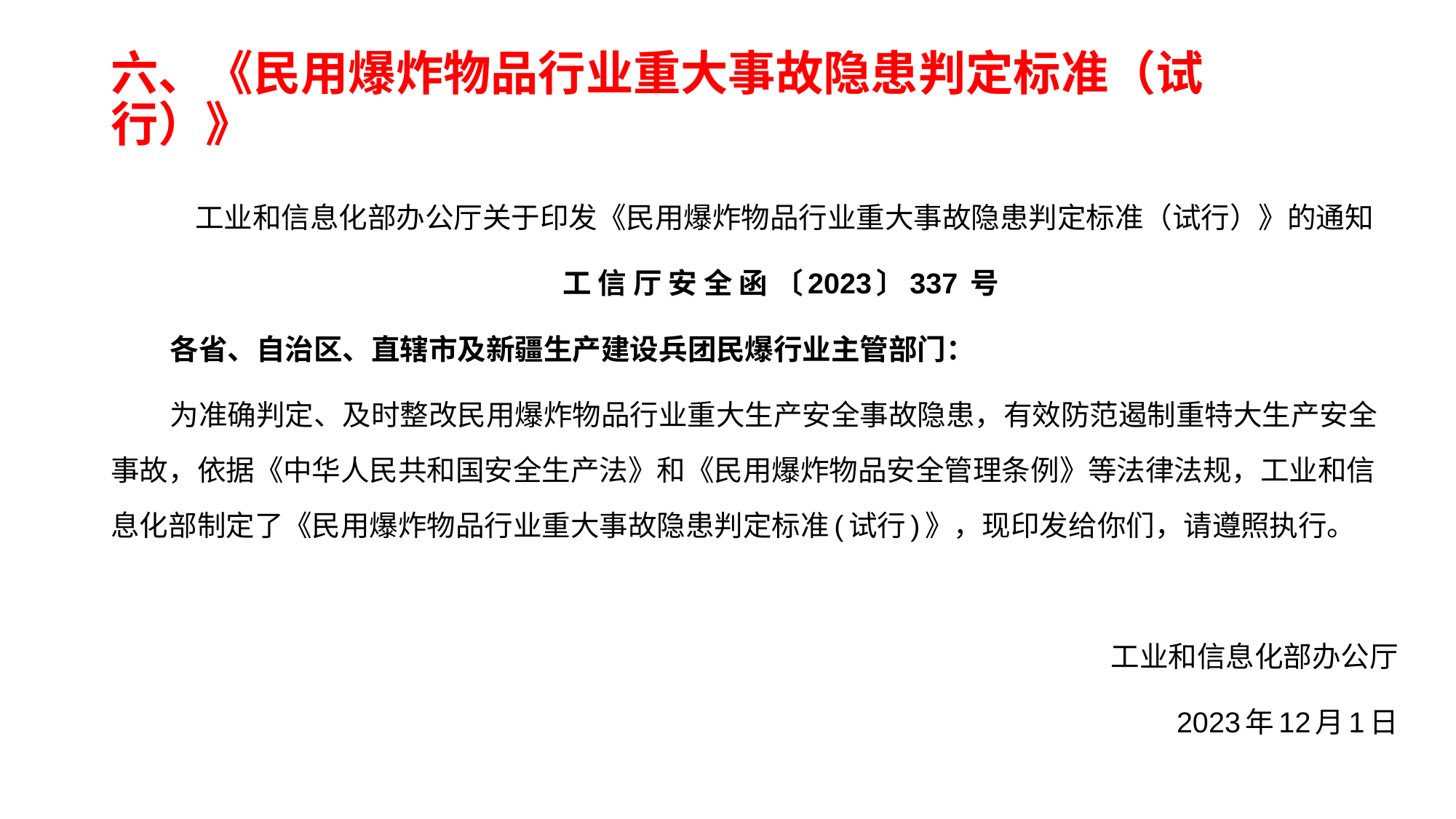

# 六、《民用爆炸物品行业重大事故隐患判定标准（试行）》
工业和信息化部办公厅关于印发《民用爆炸物品行业重大事故隐患判定标准（试行）》的通知
工 信 厅 安 全 函 〔2023〕337 号
各省、自治区、直辖市及新疆生产建设兵团民爆行业主管部门：
为准确判定、及时整改民用爆炸物品行业重大生产安全事故隐患，有效防范遏制重特大生产安全事故，依据《中华人民共和国安全生产法》和《民用爆炸物品安全管理条例》等法律法规，工业和信息化部制定了《民用爆炸物品行业重大事故隐患判定标准(试行)》，现印发给你们，请遵照执行。

工业和信息化部办公厅
2023年12月1日